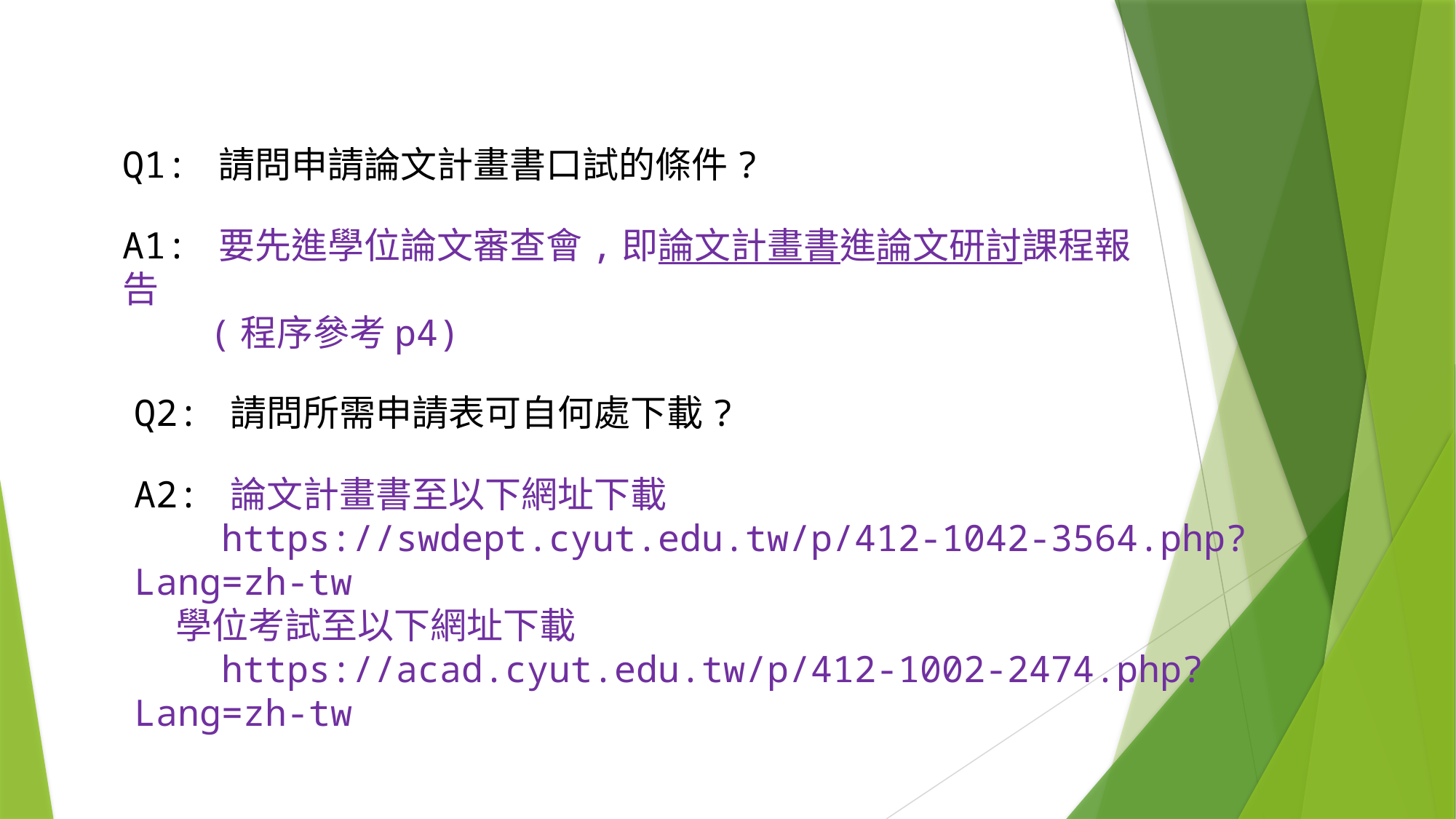

Q1: 請問申請論文計畫書口試的條件?

A1: 要先進學位論文審查會,即論文計畫書進論文研討課程報告
    (程序參考p4)

Q2: 請問所需申請表可自何處下載?

A2: 論文計畫書至以下網址下載
    https://swdept.cyut.edu.tw/p/412-1042-3564.php?Lang=zh-tw
    學位考試至以下網址下載
    https://acad.cyut.edu.tw/p/412-1002-2474.php?Lang=zh-tw